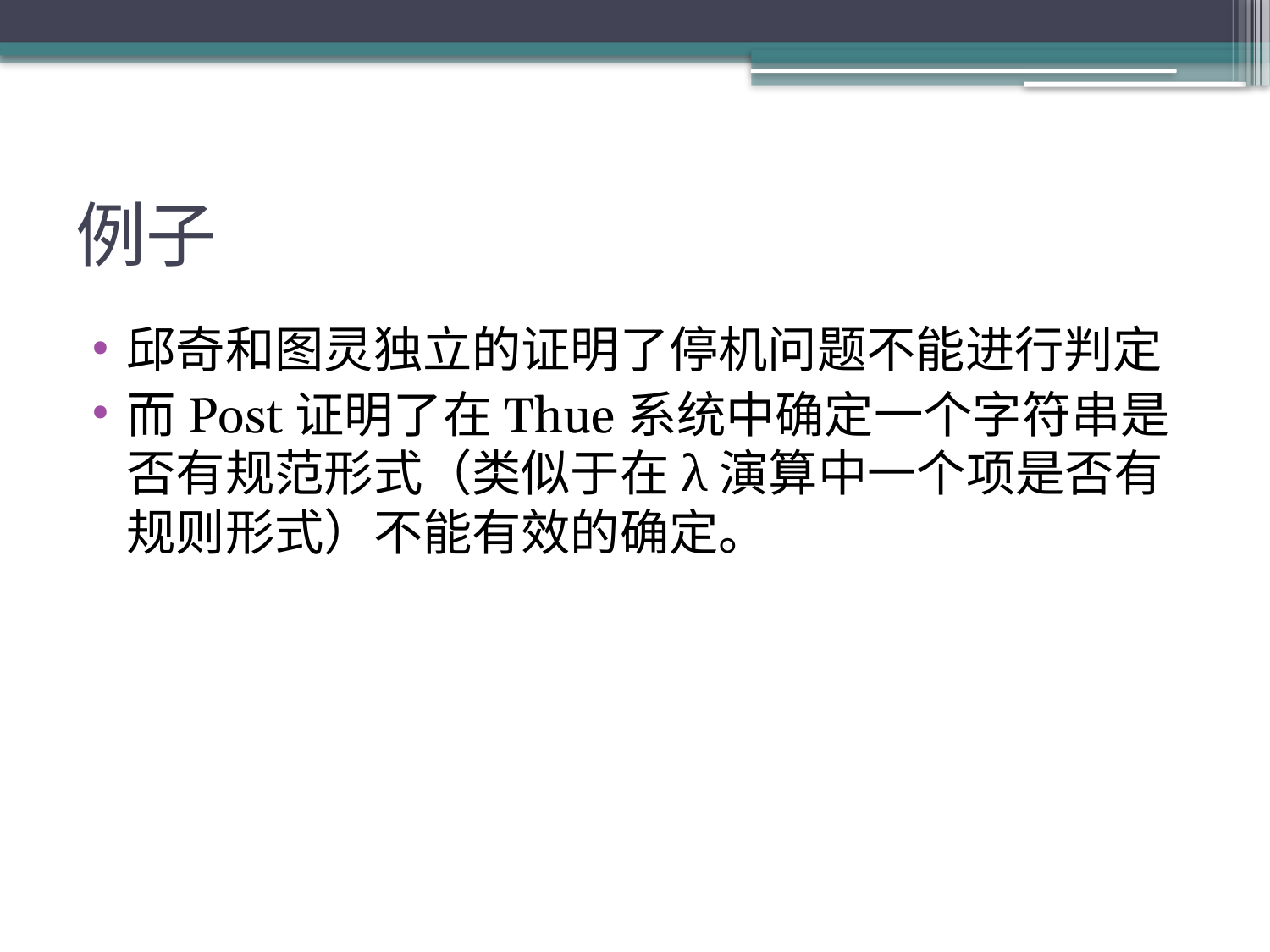

# 例子
邱奇和图灵独立的证明了停机问题不能进行判定
而Post证明了在Thue系统中确定一个字符串是否有规范形式（类似于在λ演算中一个项是否有规则形式）不能有效的确定。